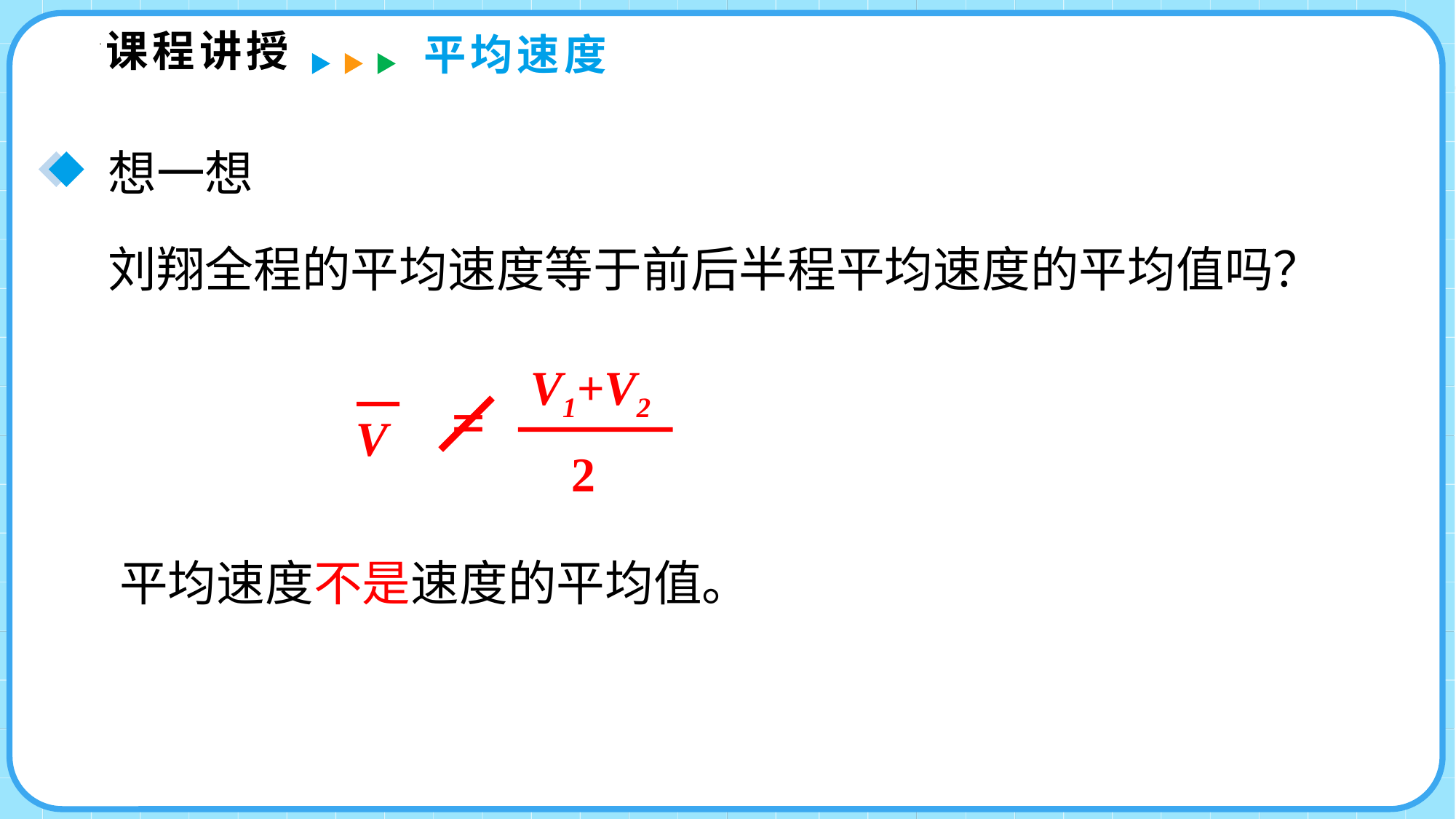

课程讲授
平均速度

想一想

刘翔全程的平均速度等于前后半程平均速度的平均值吗？
V1+V2

2
=

V

平均速度不是速度的平均值。